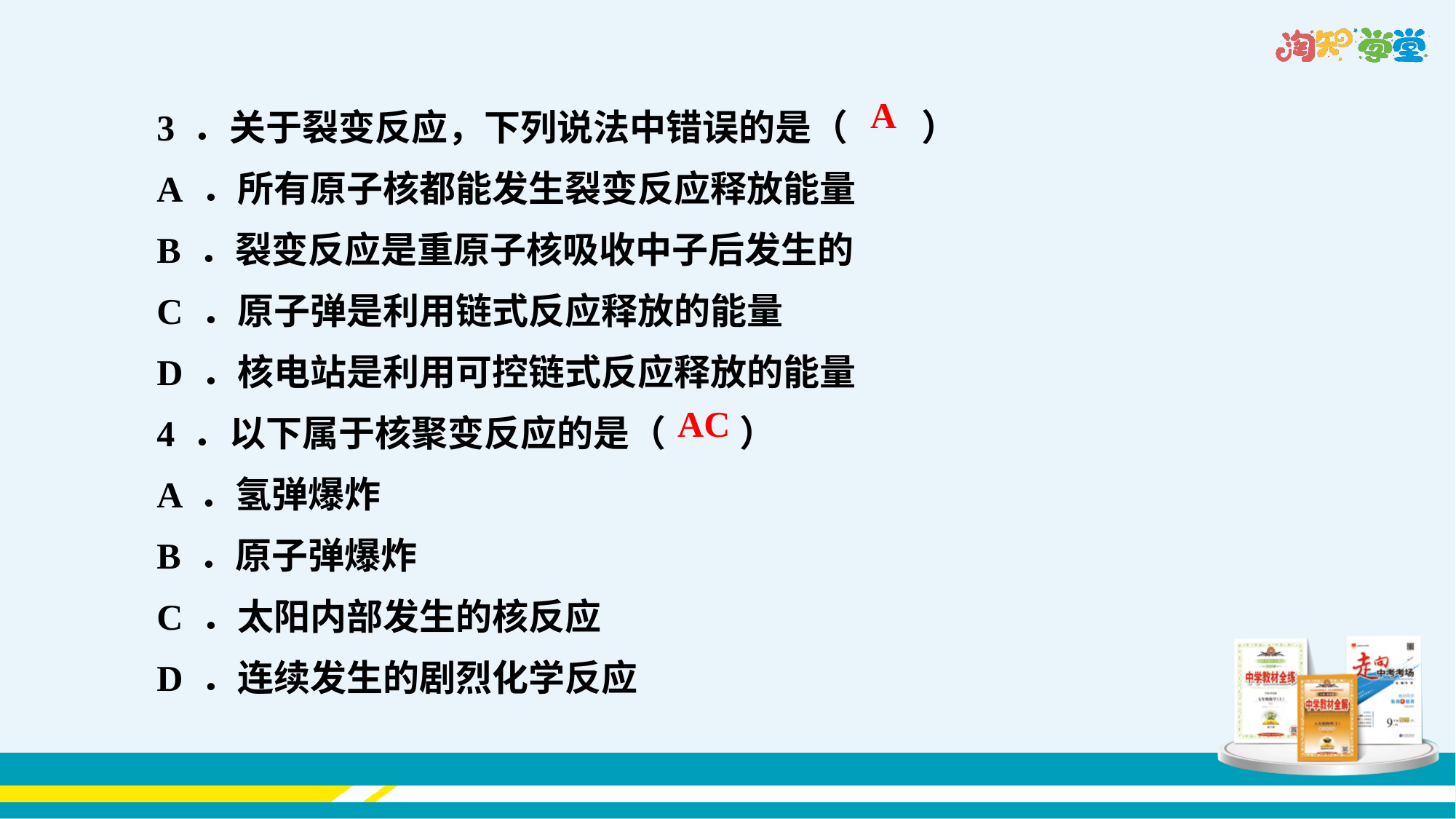

3 ．关于裂变反应，下列说法中错误的是（         ）
A ．所有原子核都能发生裂变反应释放能量
B ．裂变反应是重原子核吸收中子后发生的
C ．原子弹是利用链式反应释放的能量
D ．核电站是利用可控链式反应释放的能量
4 ．以下属于核聚变反应的是（         ）
A ．氢弹爆炸
B ．原子弹爆炸
C ．太阳内部发生的核反应
D ．连续发生的剧烈化学反应
A
AC